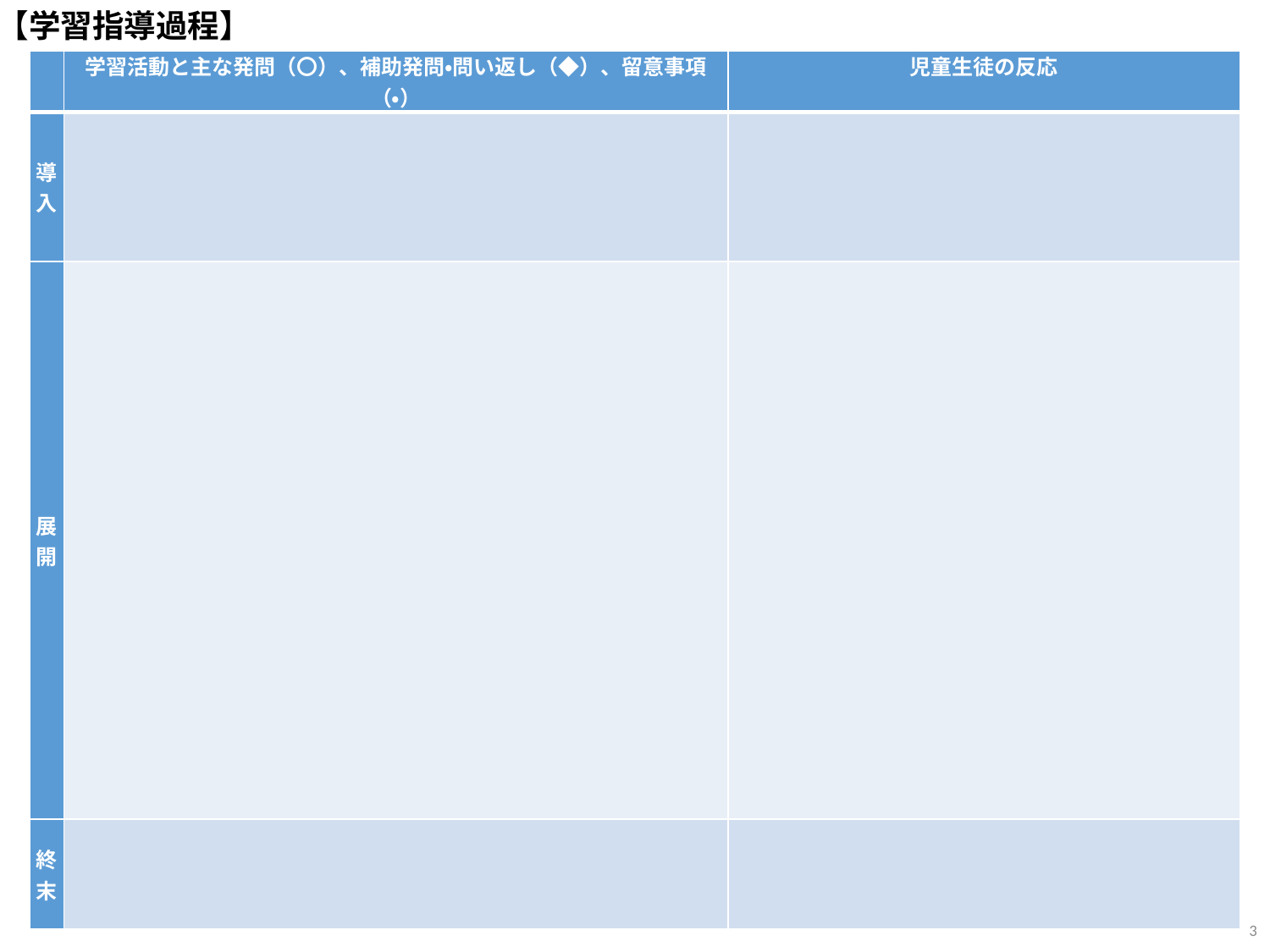

【学習指導過程】
|  | 学習活動と主な発問（〇）、補助発問・問い返し（◆）、留意事項（・） | 児童生徒の反応 |
| --- | --- | --- |
| 導入 |  |  |
| 展開 |  |  |
| 終末 |  |  |
#
3